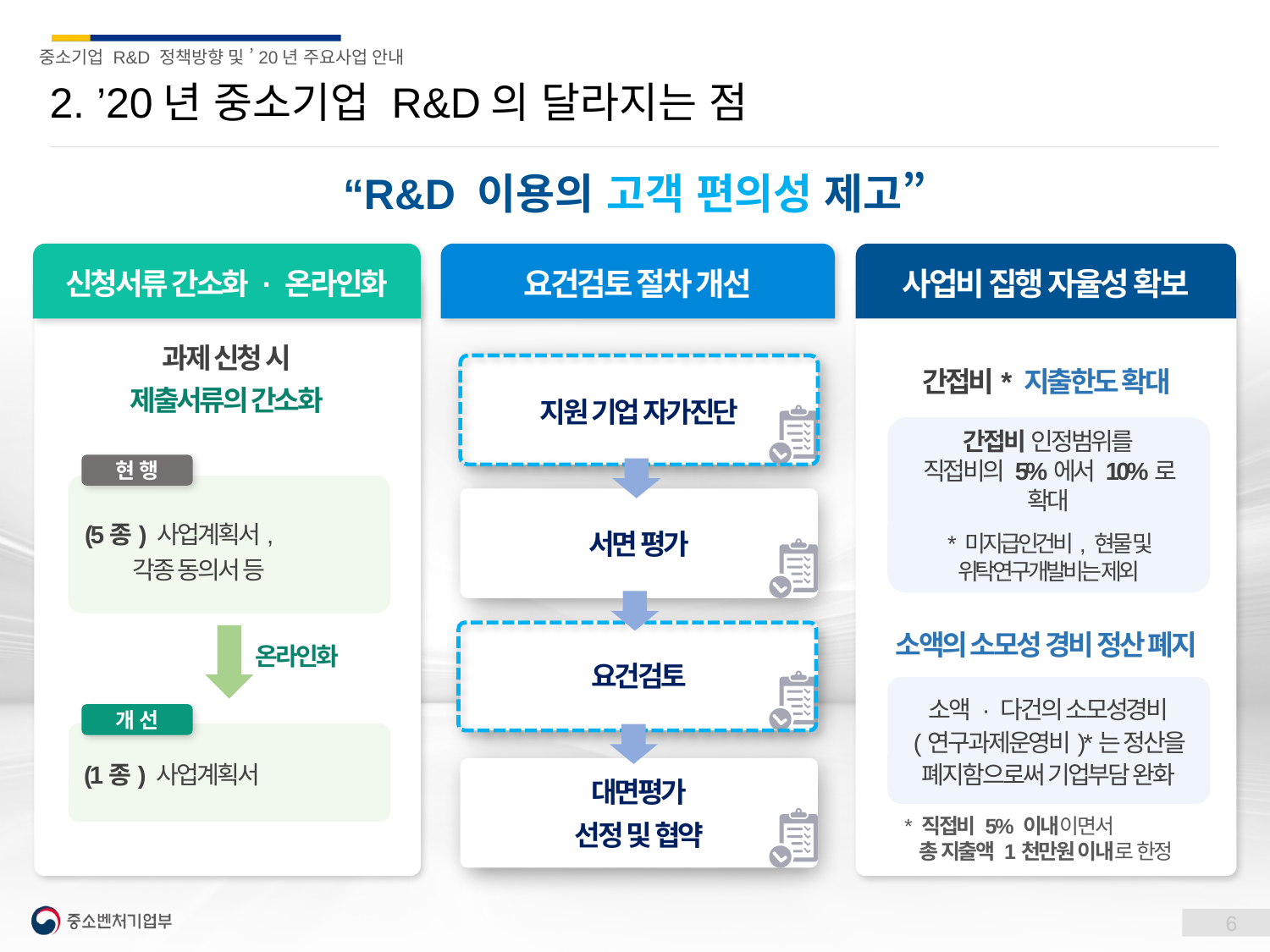

2. ’20년 중소기업 R&D의 달라지는 점
“R&D 이용의 고객 편의성 제고”
신청서류 간소화 · 온라인화
요건검토 절차 개선
사업비 집행 자율성 확보

과제 신청 시
제출서류의 간소화
간접비* 지출한도 확대
지원 기업 자가진단

간접비 인정범위를
직접비의 5%에서 10%로 확대

* 미지급인건비, 현물 및 위탁연구개발비는 제외
현  행

(5종) 사업계획서,
         각종 동의서 등
서면 평가

소액의 소모성 경비 정산 폐지
요건검토

온라인화

소액 · 다건의 소모성경비
(연구과제운영비)*는 정산을 폐지함으로써 기업부담 완화
개  선
(1종) 사업계획서

대면평가
선정 및 협약
* 직접비 5% 이내이면서
  총 지출액 1천만원 이내로 한정

6